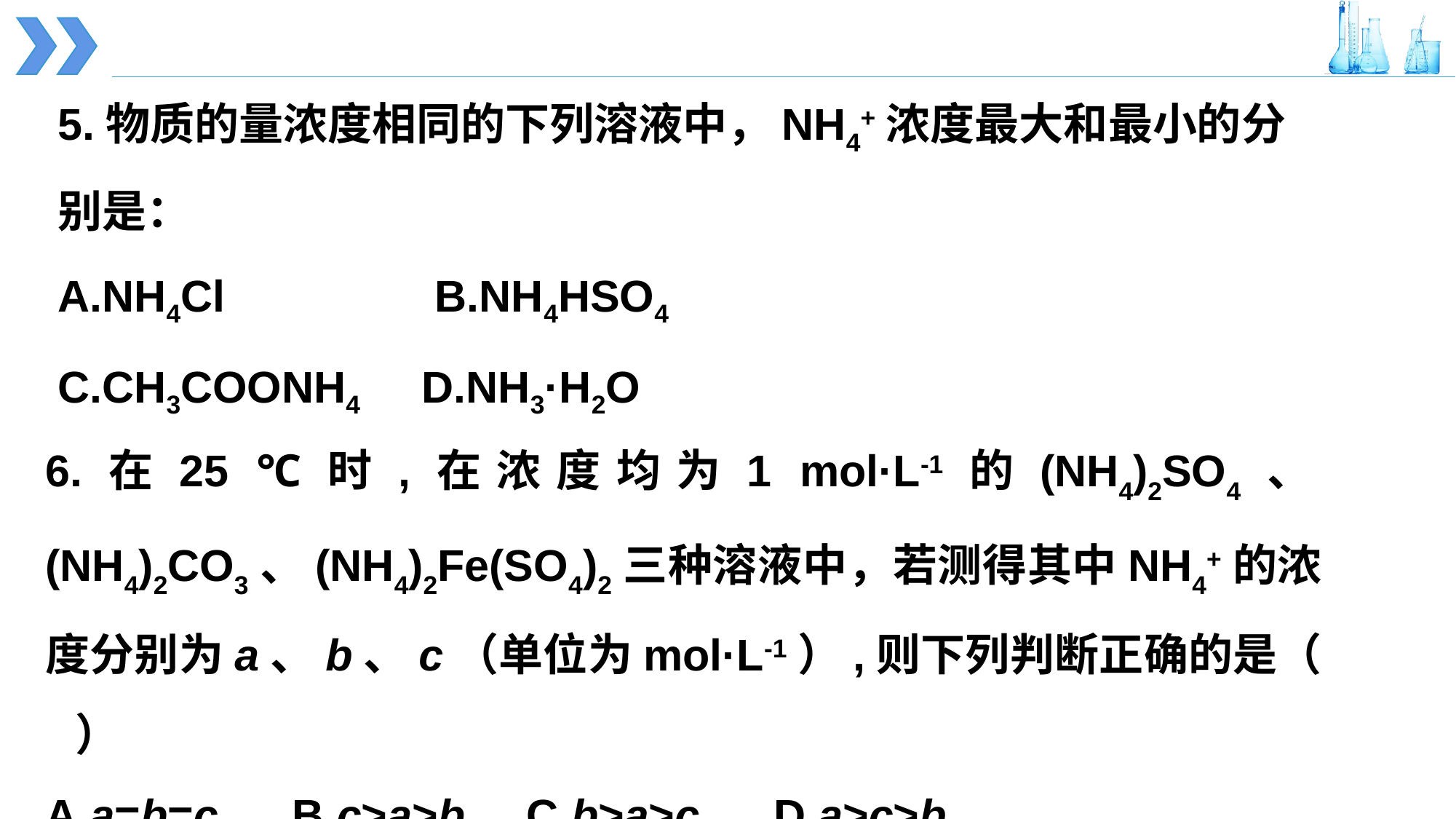

5.物质的量浓度相同的下列溶液中，NH4+浓度最大和最小的分别是：
A.NH4Cl                 B.NH4HSO4
C.CH3COONH4     D.NH3·H2O
6.在25 ℃时,在浓度均为1 mol·L-1的(NH4)2SO4、(NH4)2CO3、(NH4)2Fe(SO4)2三种溶液中，若测得其中NH4+的浓度分别为a、b、c（单位为mol·L-1）,则下列判断正确的是（    ）
A.a=b=c      B.c>a>b     C.b>a>c      D.a>c>b